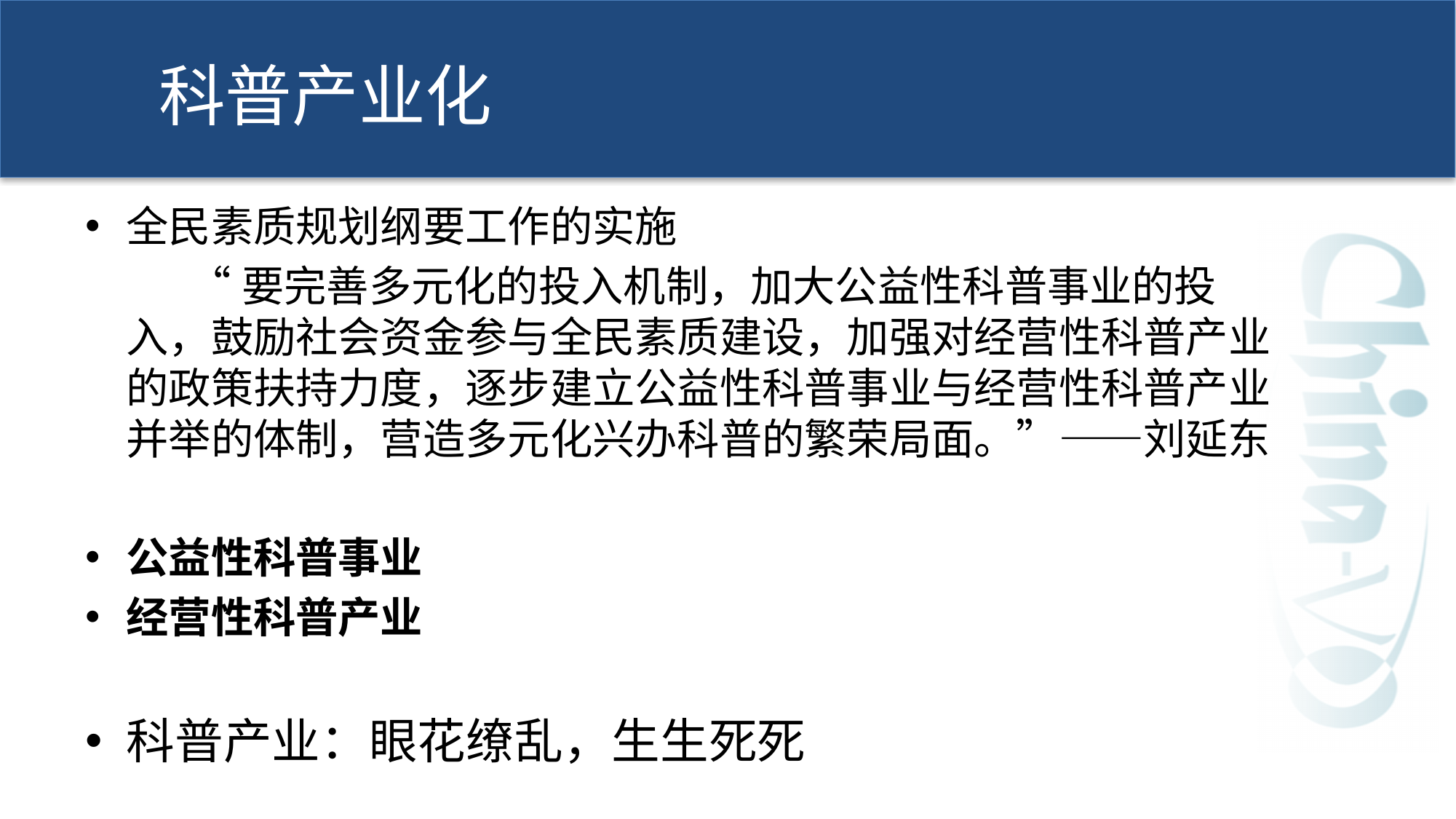

# 科普产业化
全民素质规划纲要工作的实施
           “要完善多元化的投入机制，加大公益性科普事业的投入，鼓励社会资金参与全民素质建设，加强对经营性科普产业的政策扶持力度，逐步建立公益性科普事业与经营性科普产业并举的体制，营造多元化兴办科普的繁荣局面。”——刘延东

公益性科普事业
经营性科普产业

科普产业：眼花缭乱，生生死死